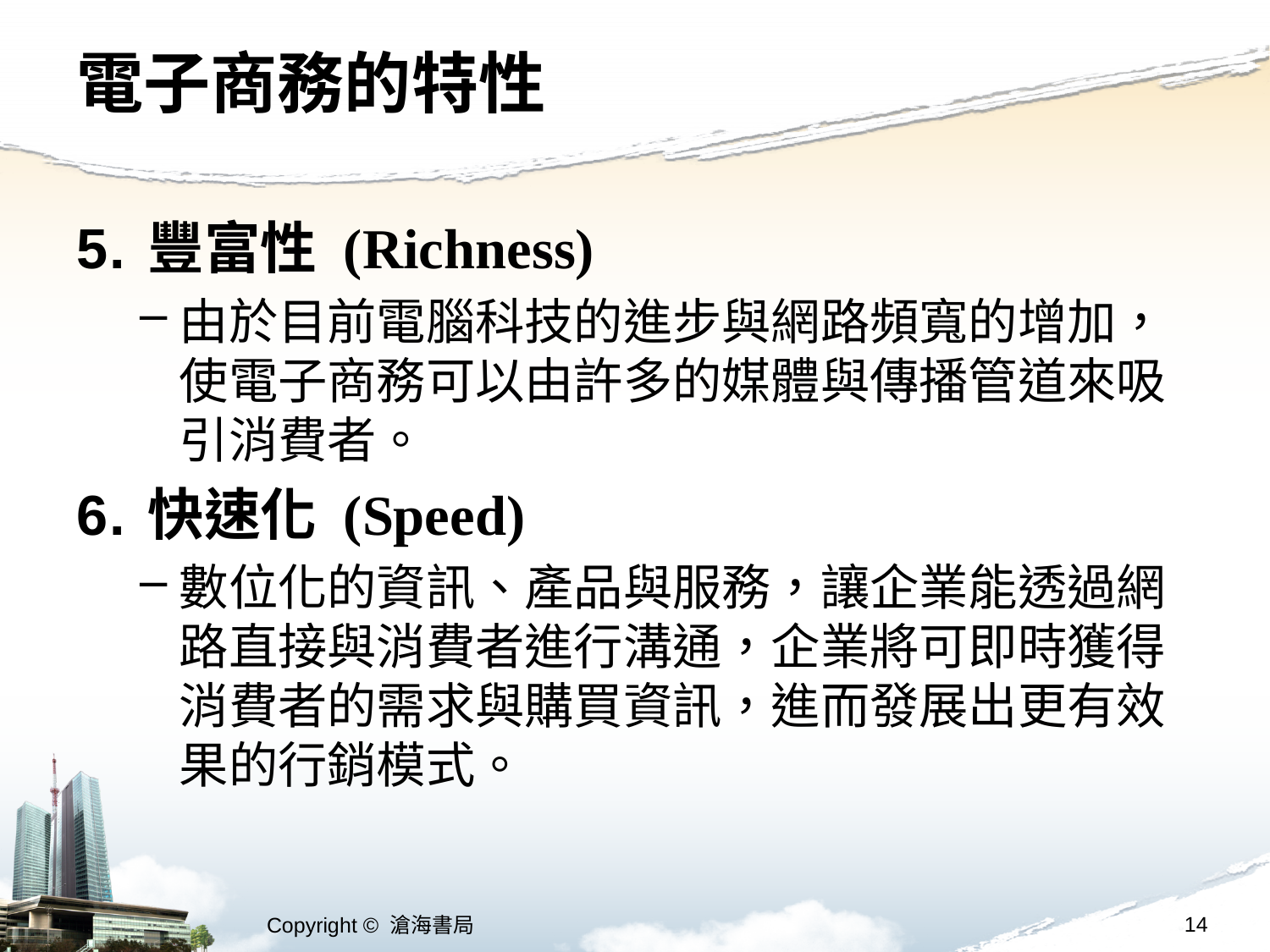

# 電子商務的特性
豐富性 (Richness)
由於目前電腦科技的進步與網路頻寬的增加，使電子商務可以由許多的媒體與傳播管道來吸引消費者。
快速化 (Speed)
數位化的資訊、產品與服務，讓企業能透過網路直接與消費者進行溝通，企業將可即時獲得消費者的需求與購買資訊，進而發展出更有效果的行銷模式。
14
Copyright © 滄海書局